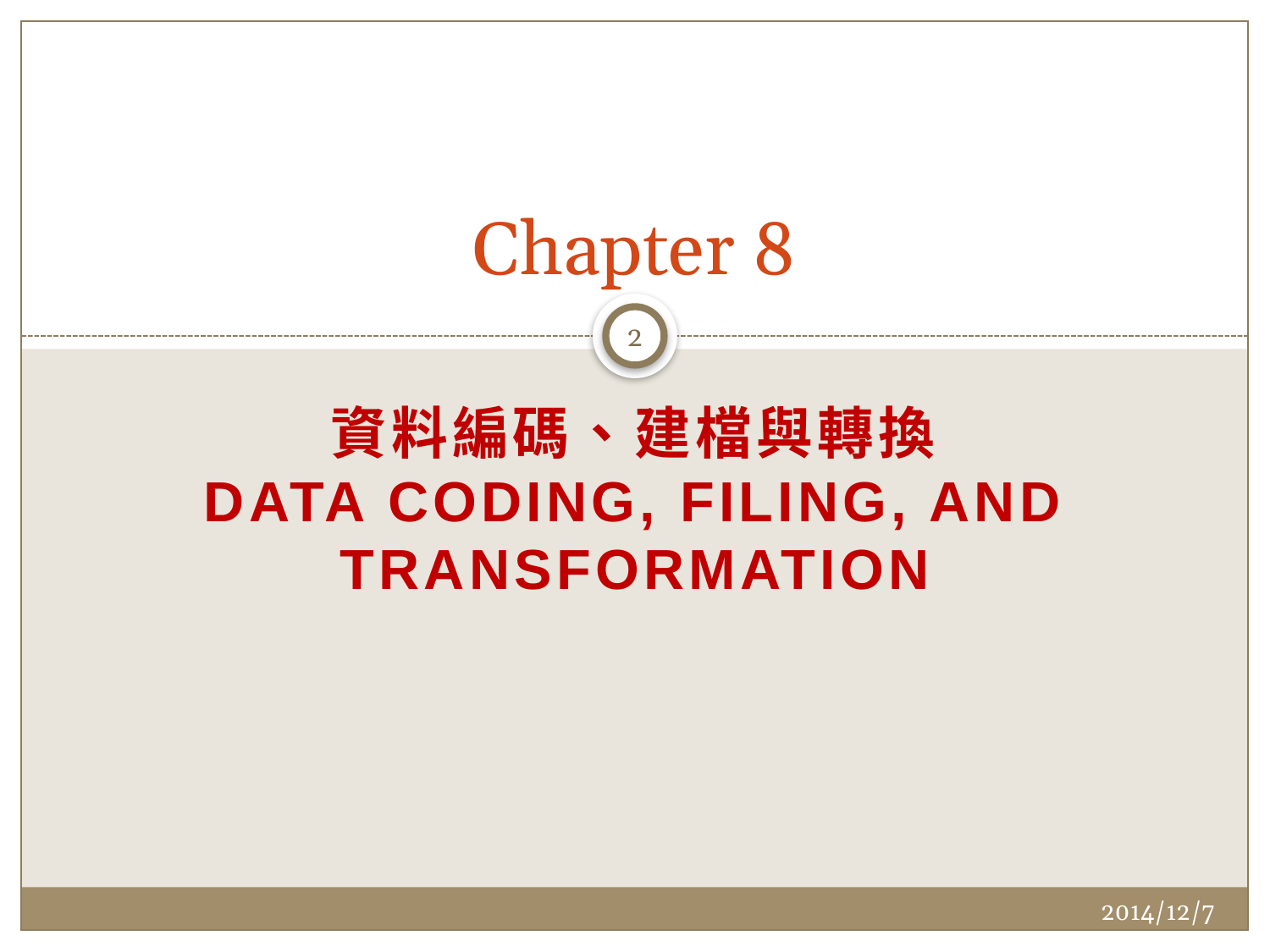

# Chapter 8
2
資料編碼、建檔與轉換
Data Coding, Filing, and Transformation
2014/12/7